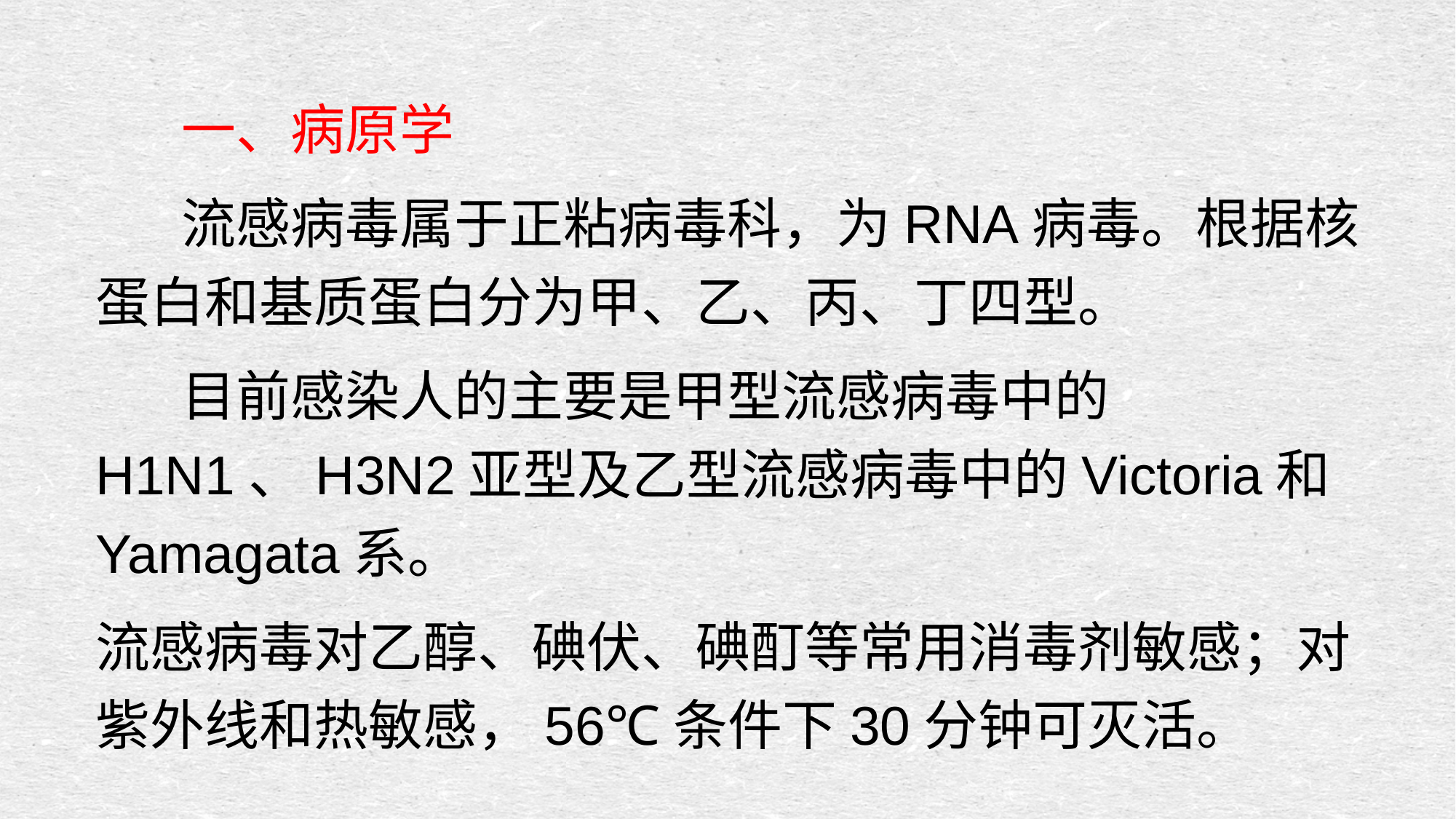

一、病原学
      流感病毒属于正粘病毒科，为RNA病毒。根据核蛋白和基质蛋白分为甲、乙、丙、丁四型。
      目前感染人的主要是甲型流感病毒中的H1N1、H3N2亚型及乙型流感病毒中的Victoria和Yamagata系。
流感病毒对乙醇、碘伏、碘酊等常用消毒剂敏感；对紫外线和热敏感，56℃条件下30分钟可灭活。